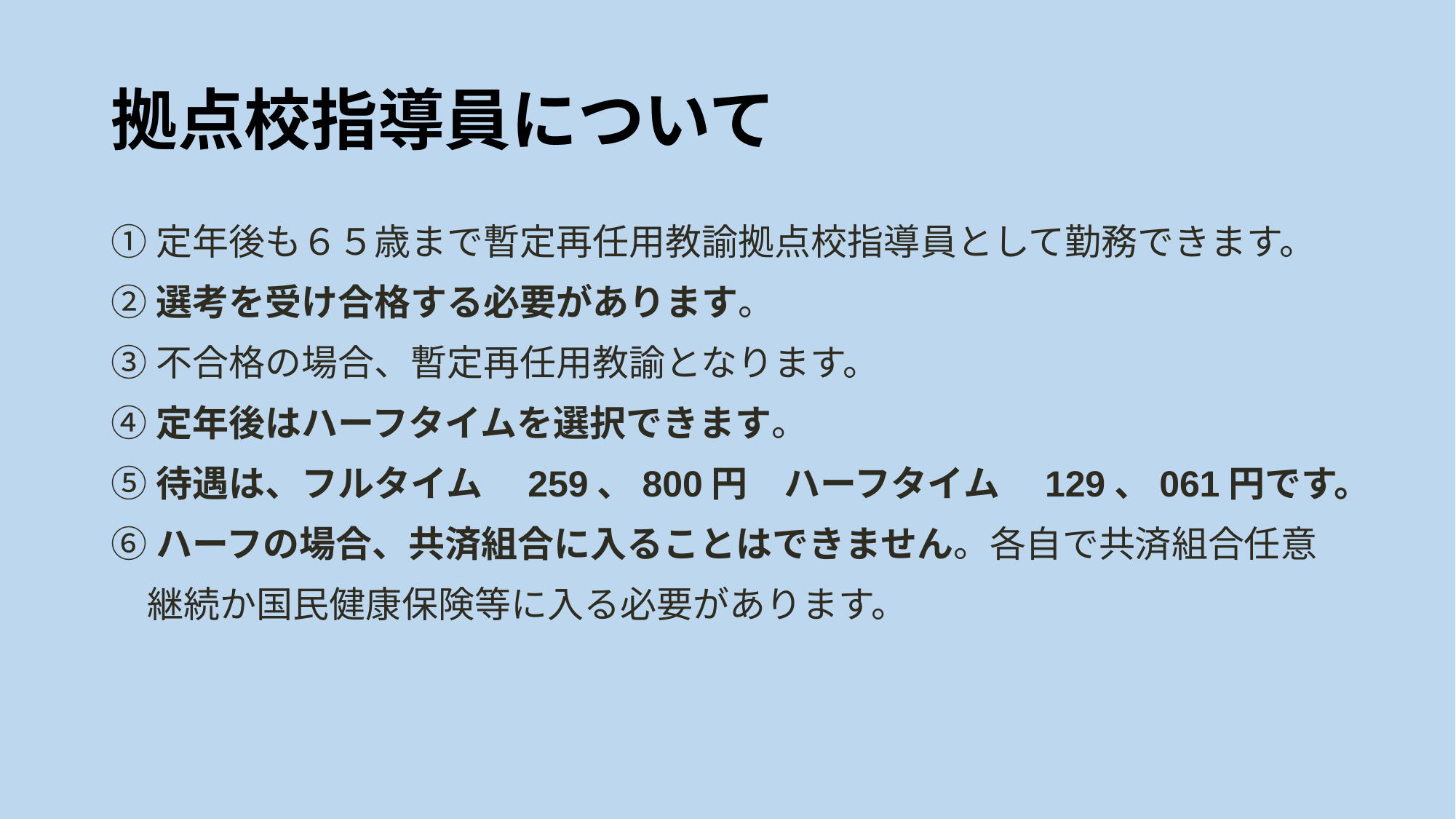

# 拠点校指導員について
①定年後も６５歳まで暫定再任用教諭拠点校指導員として勤務できます。
②選考を受け合格する必要があります。
③不合格の場合、暫定再任用教諭となります。
④定年後はハーフタイムを選択できます。
⑤待遇は、フルタイム　259、800円　ハーフタイム　129、061円です。
⑥ハーフの場合、共済組合に入ることはできません。各自で共済組合任意
　継続か国民健康保険等に入る必要があります。